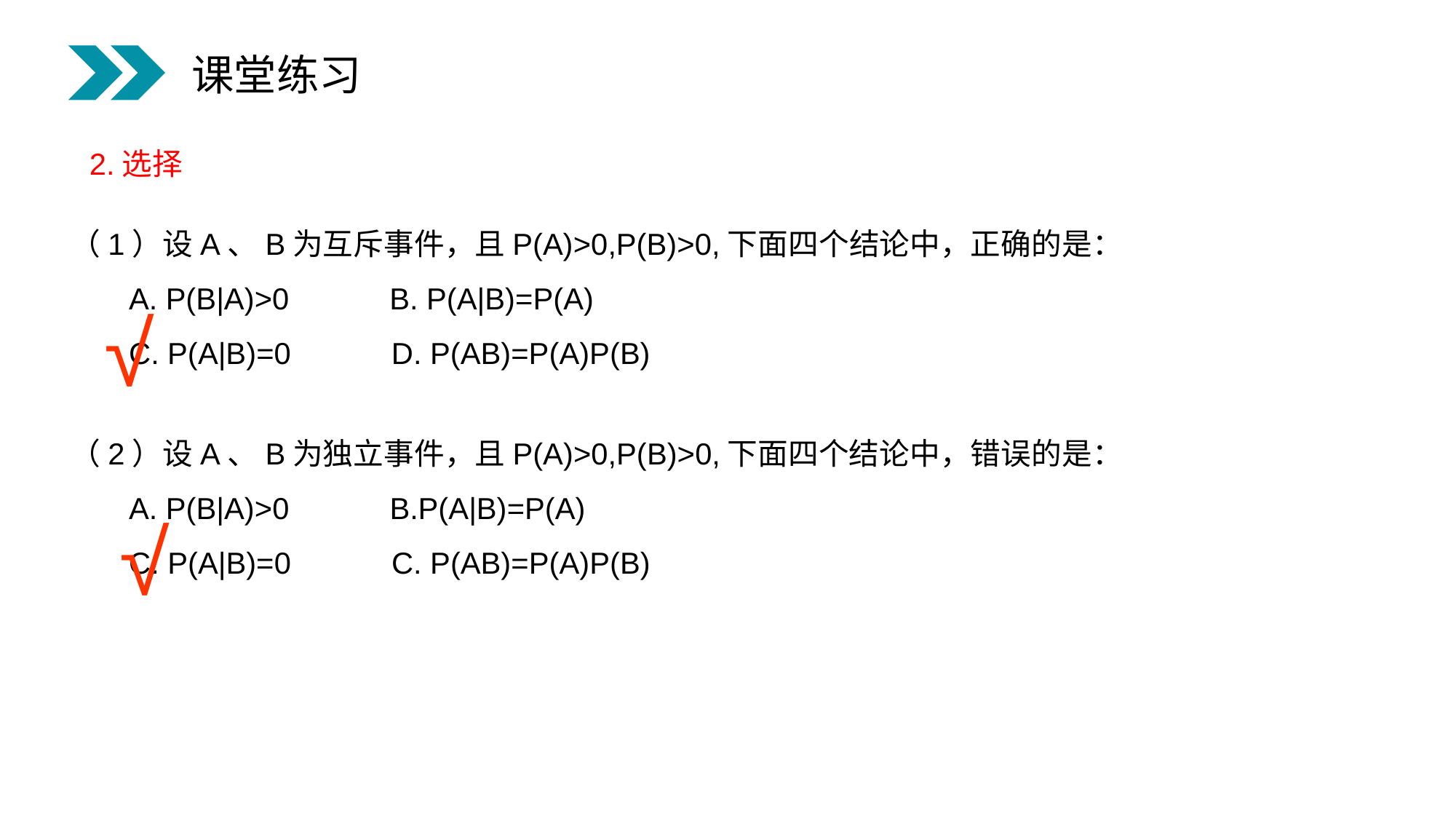

课堂练习
2.选择
（1）设A、B为互斥事件，且P(A)>0,P(B)>0,下面四个结论中，正确的是：
       A. P(B|A)>0            B. P(A|B)=P(A)
       C. P(A|B)=0            D. P(AB)=P(A)P(B)
√
（2）设A、B为独立事件，且P(A)>0,P(B)>0,下面四个结论中，错误的是：
       A. P(B|A)>0            B.P(A|B)=P(A)
       C. P(A|B)=0            C. P(AB)=P(A)P(B)
√